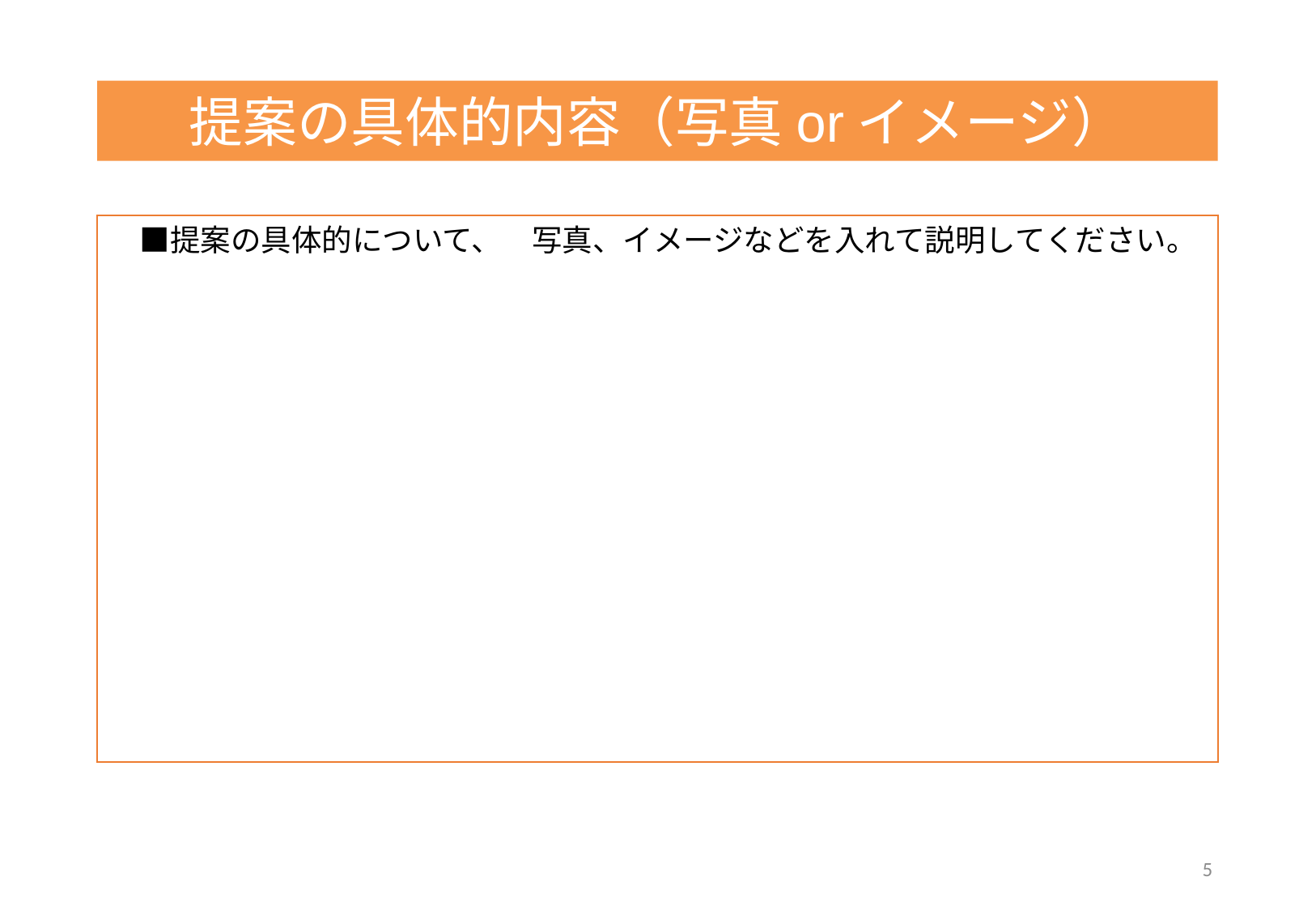

提案の具体的内容（写真orイメージ）
　■提案の具体的について、　写真、イメージなどを入れて説明してください。

5